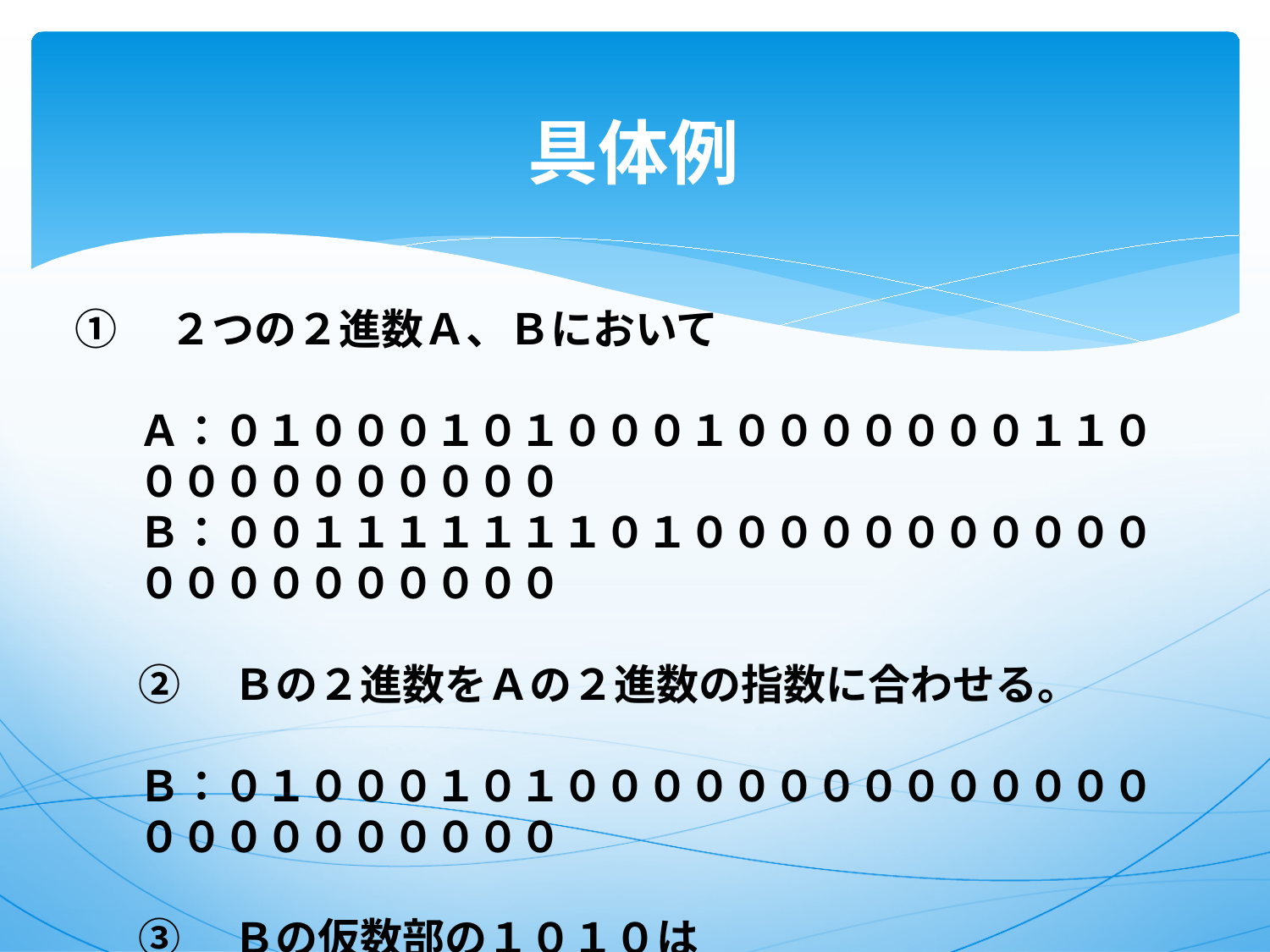

# 具体例
①　２つの２進数Ａ、Ｂにおいて

Ａ：０１０００１０１０００１０００００００１１０００００００００００
Ｂ：００１１１１１１１０１０００００００００００００００００００００

②　Ｂの２進数をＡの２進数の指数に合わせる。

Ｂ：０１０００１０１００００００００００００００００００００００００

③　Ｂの仮数部の１０１０は
　　　　　　　　２４桁の有効範囲から外れて、情報落ちとなる。